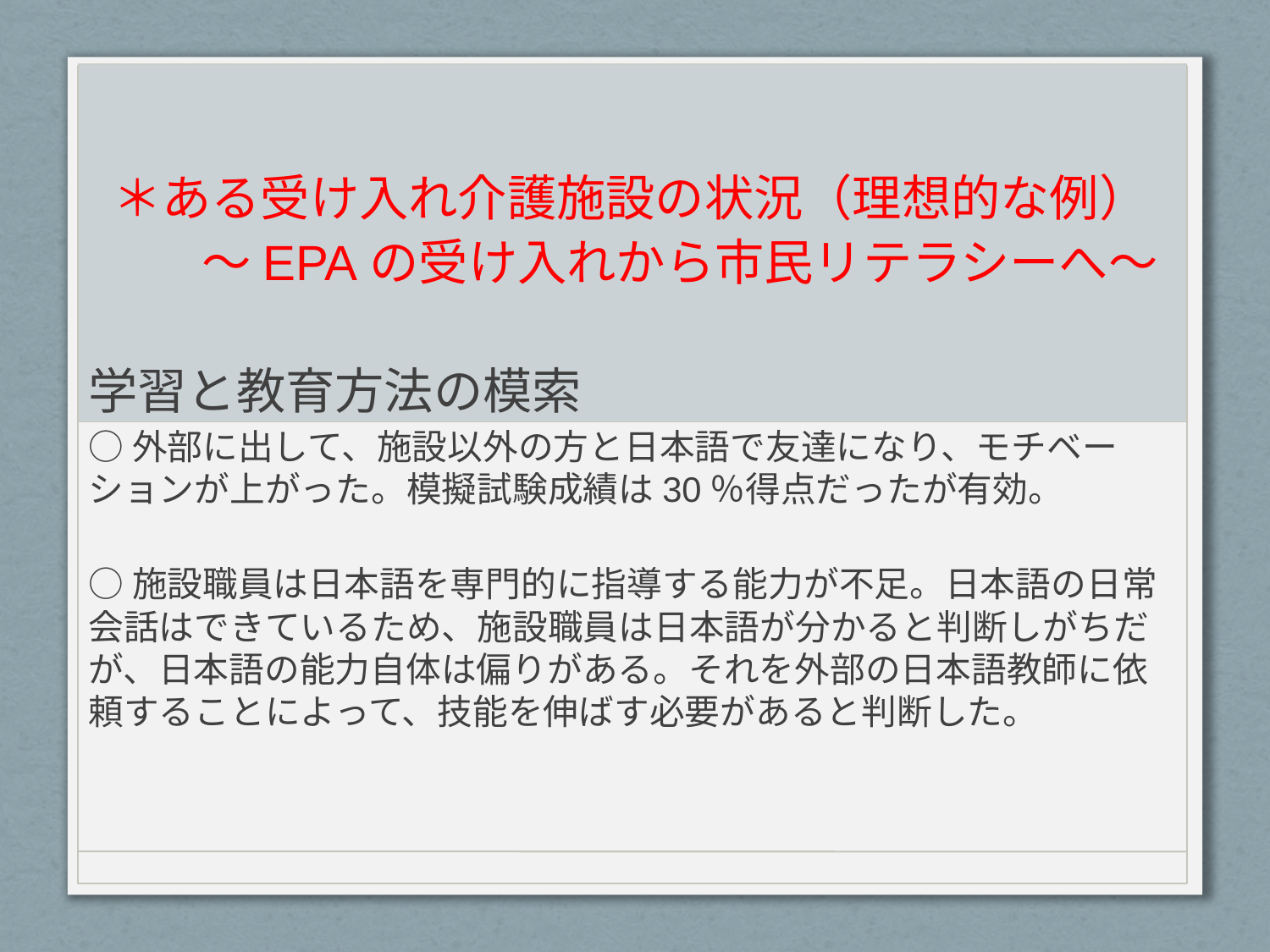

#
＊ある受け入れ介護施設の状況（理想的な例）
　　〜EPAの受け入れから市民リテラシーへ〜

学習と教育方法の模索
○外部に出して、施設以外の方と日本語で友達になり、モチベーションが上がった。模擬試験成績は30％得点だったが有効。

○施設職員は日本語を専門的に指導する能力が不足。日本語の日常会話はできているため、施設職員は日本語が分かると判断しがちだが、日本語の能力自体は偏りがある。それを外部の日本語教師に依頼することによって、技能を伸ばす必要があると判断した。